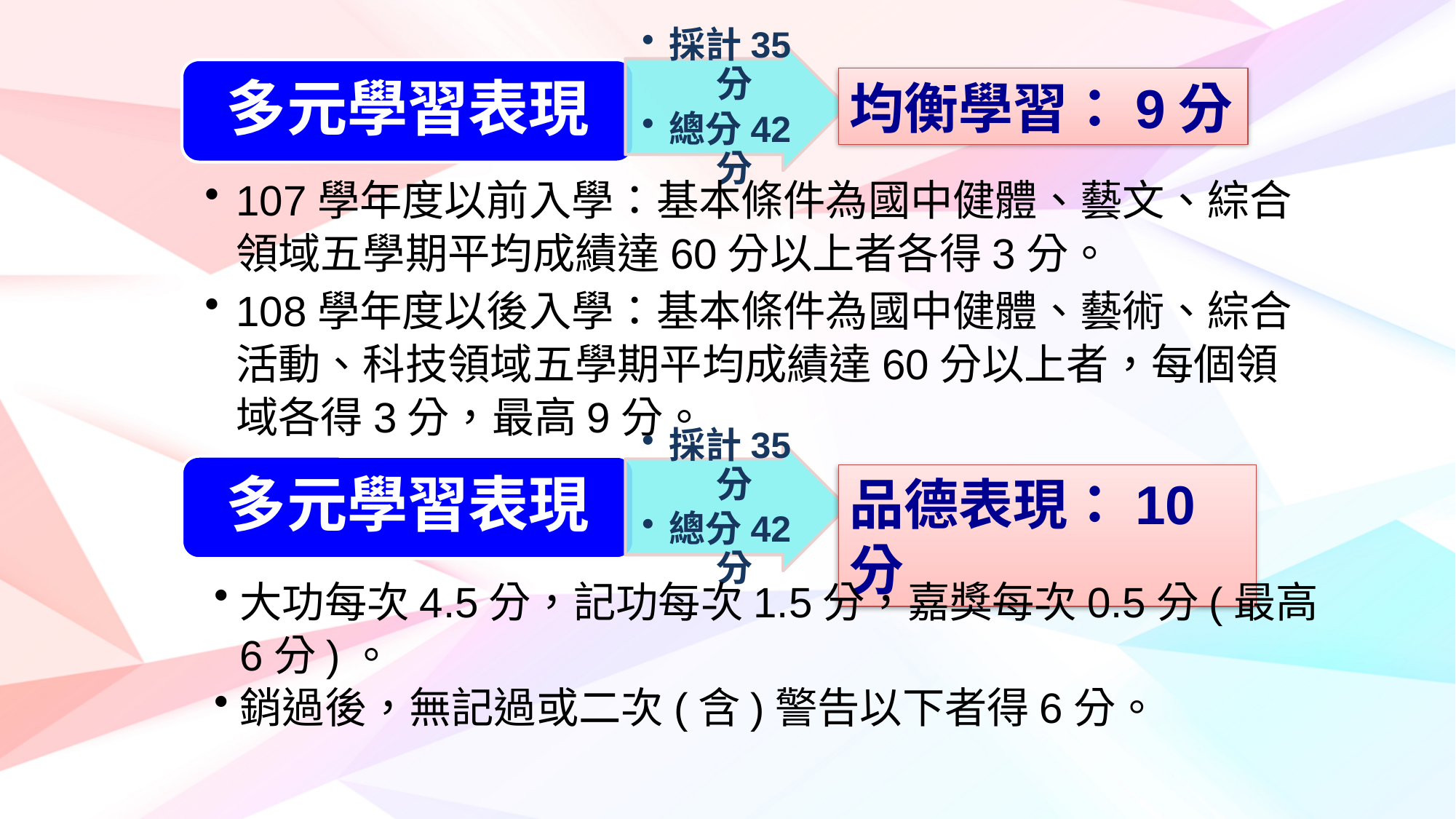

採計35分
總分42分

多元學習表現
均衡學習：9分
107學年度以前入學：基本條件為國中健體、藝文、綜合領域五學期平均成績達60分以上者各得3分。
108學年度以後入學：基本條件為國中健體、藝術、綜合活動、科技領域五學期平均成績達60分以上者，每個領域各得3分，最高9分。

採計35分
總分42分

多元學習表現
品德表現：10分
大功每次4.5分，記功每次1.5分，嘉獎每次0.5分(最高6分)。
銷過後，無記過或二次(含)警告以下者得6分。